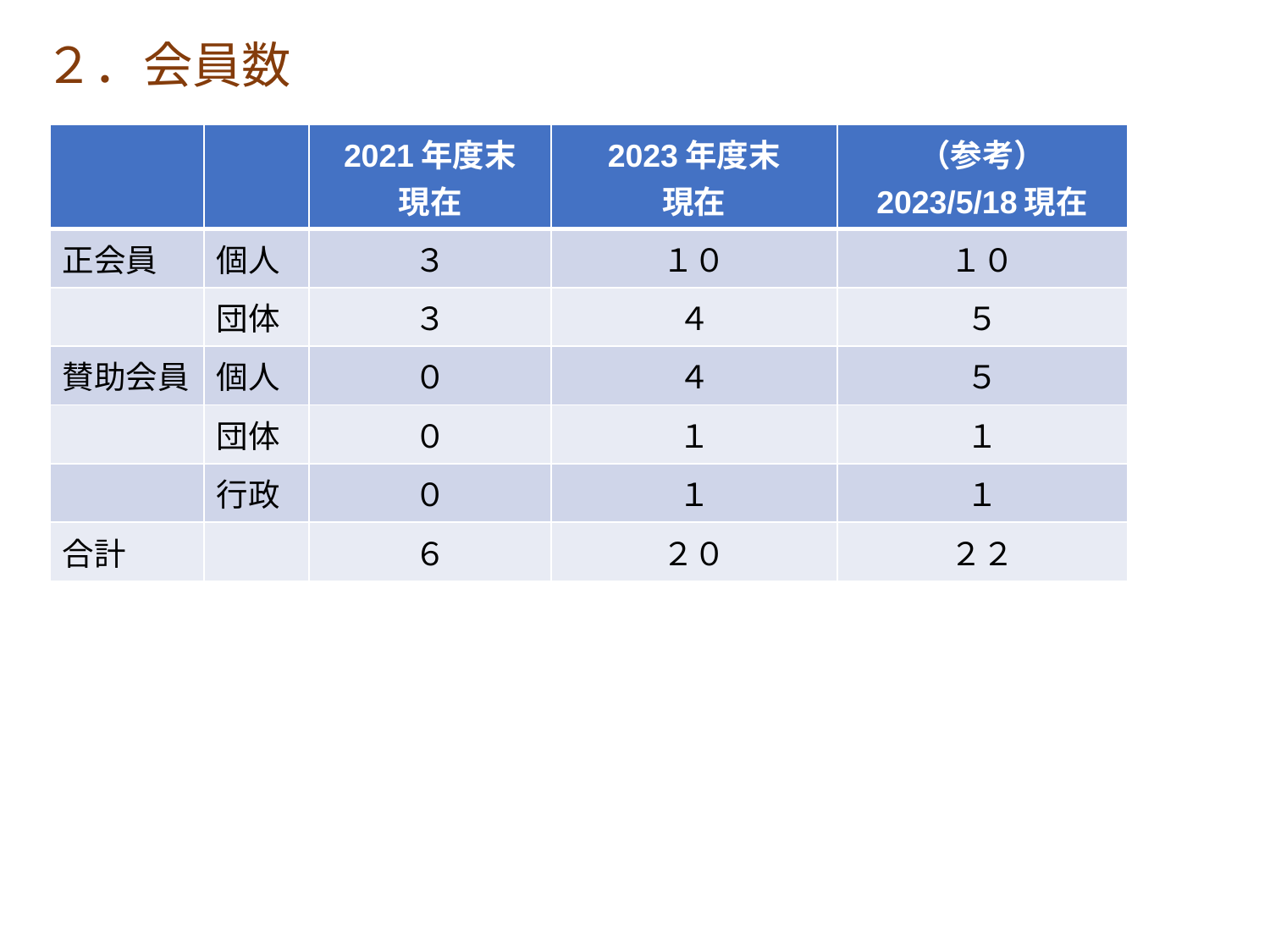

２．会員数
|  |  | 2021年度末 現在 | 2023年度末 現在 | （参考） 2023/5/18現在 |
| --- | --- | --- | --- | --- |
| 正会員 | 個人 | ３ | １０ | １０ |
|  | 団体 | ３ | ４ | ５ |
| 賛助会員 | 個人 | ０ | ４ | ５ |
|  | 団体 | ０ | １ | １ |
|  | 行政 | ０ | １ | １ |
| 合計 |  | ６ | ２０ | ２２ |